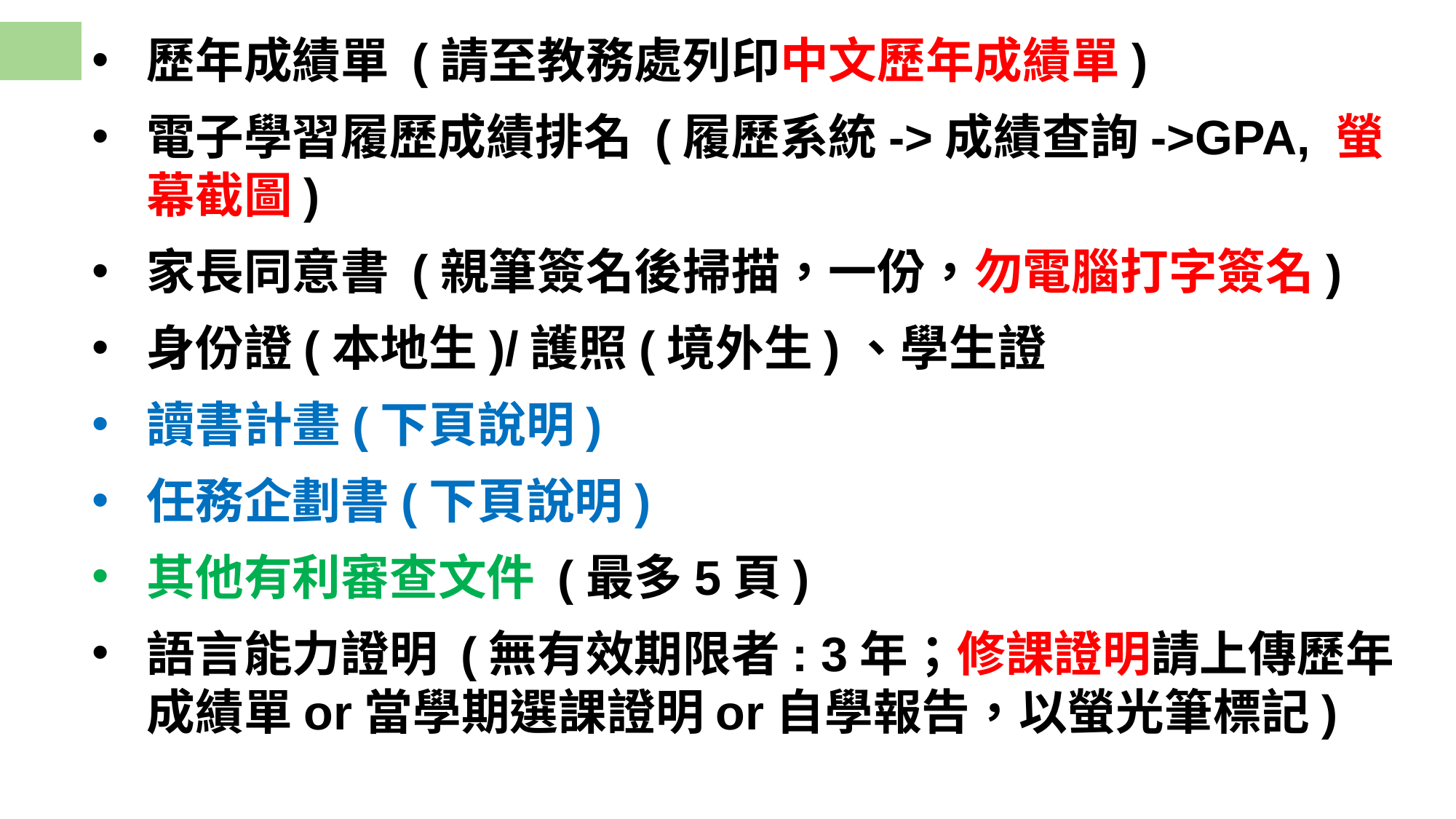

歷年成績單 (請至教務處列印中文歷年成績單)
電子學習履歷成績排名 (履歷系統->成績查詢->GPA, 螢幕截圖)
家長同意書 (親筆簽名後掃描，一份，勿電腦打字簽名)
身份證(本地生)/護照(境外生)、學生證
讀書計畫(下頁說明)
任務企劃書(下頁說明)
其他有利審查文件 (最多5頁)
語言能力證明 (無有效期限者: 3年；修課證明請上傳歷年成績單or當學期選課證明or自學報告，以螢光筆標記)